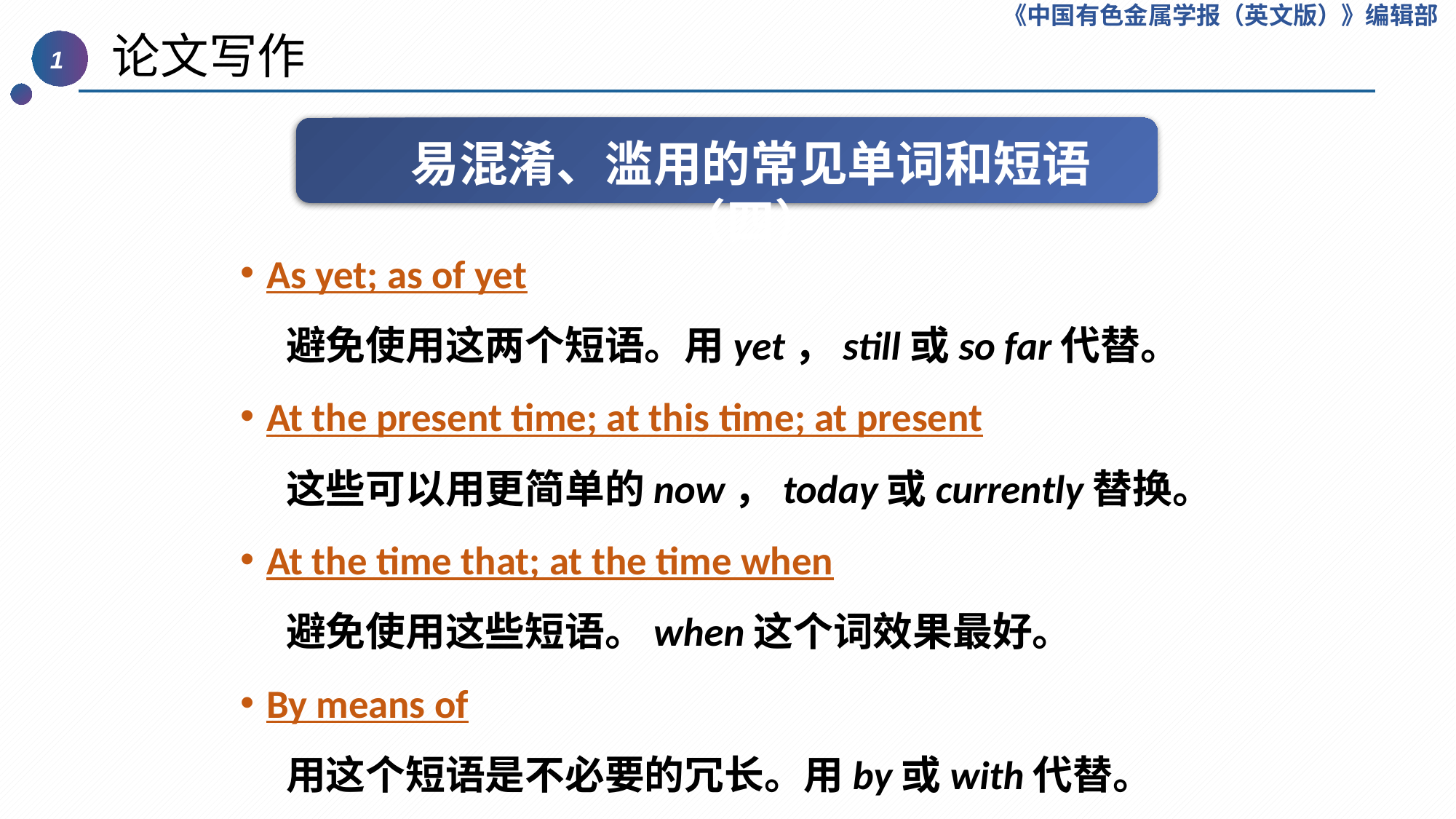

《中国有色金属学报（英文版）》编辑部

      论文写作

1

易混淆、滥用的常见单词和短语（四）
As yet; as of yet
    避免使用这两个短语。用yet，still或so far代替。
At the present time; at this time; at present
    这些可以用更简单的now，today或currently替换。
At the time that; at the time when
    避免使用这些短语。when这个词效果最好。
By means of
    用这个短语是不必要的冗长。用by或with代替。